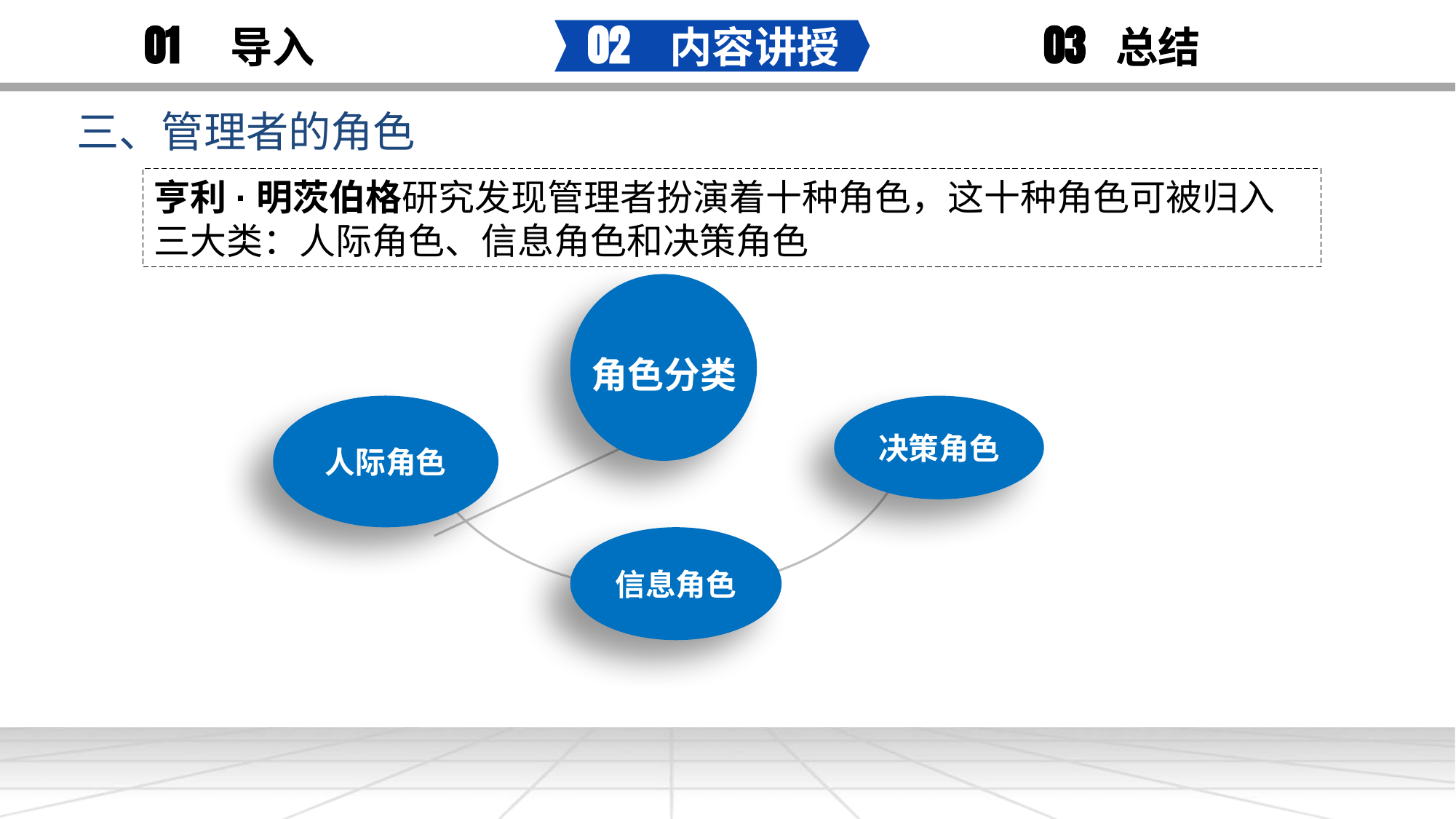

02   内容讲授
03  总结
01    导入

三、管理者的角色
明 年 工 作 计 划
添加
标题
亨利·明茨伯格研究发现管理者扮演着十种角色，这十种角色可被归入三大类：人际角色、信息角色和决策角色

角色分类
人际角色
决策角色

信息角色